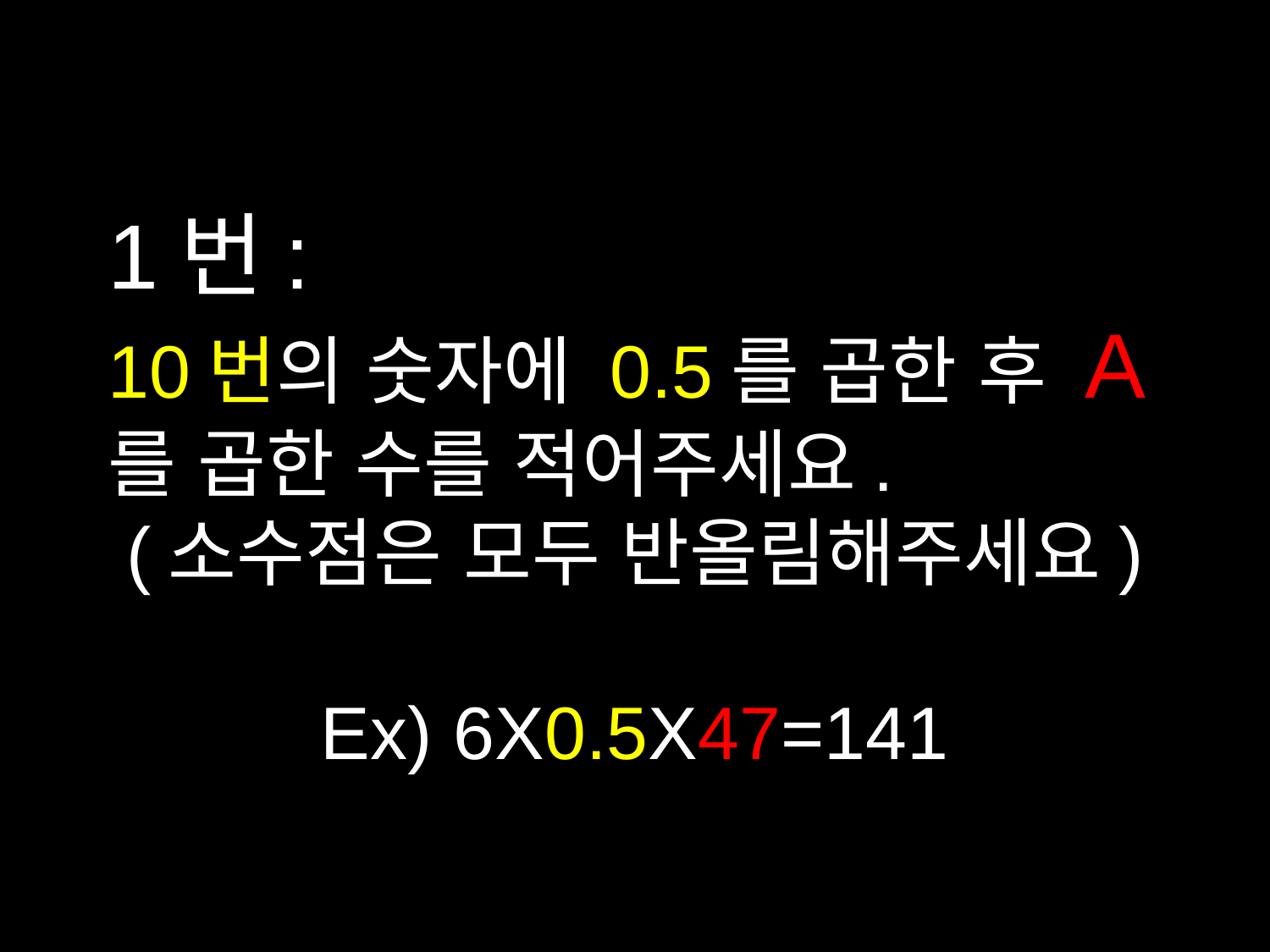

1번:
10번의 숫자에 0.5를 곱한 후 A를 곱한 수를 적어주세요.
(소수점은 모두 반올림해주세요)

Ex) 6X0.5X47=141